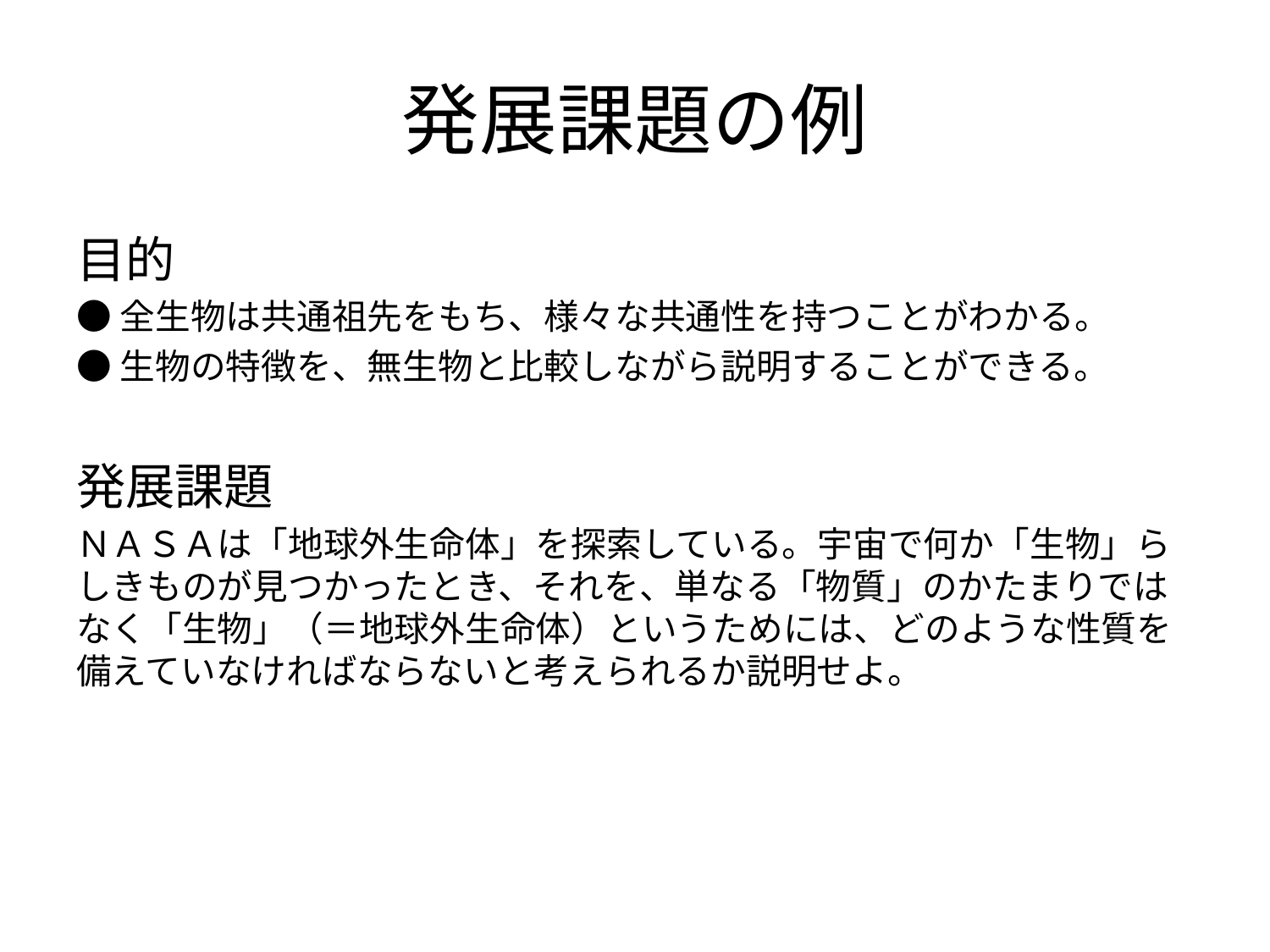

# 発展課題の例
目的
●全生物は共通祖先をもち、様々な共通性を持つことがわかる。
●生物の特徴を、無生物と比較しながら説明することができる。

発展課題
ＮＡＳＡは「地球外生命体」を探索している。宇宙で何か「生物」らしきものが見つかったとき、それを、単なる「物質」のかたまりではなく「生物」（＝地球外生命体）というためには、どのような性質を備えていなければならないと考えられるか説明せよ。